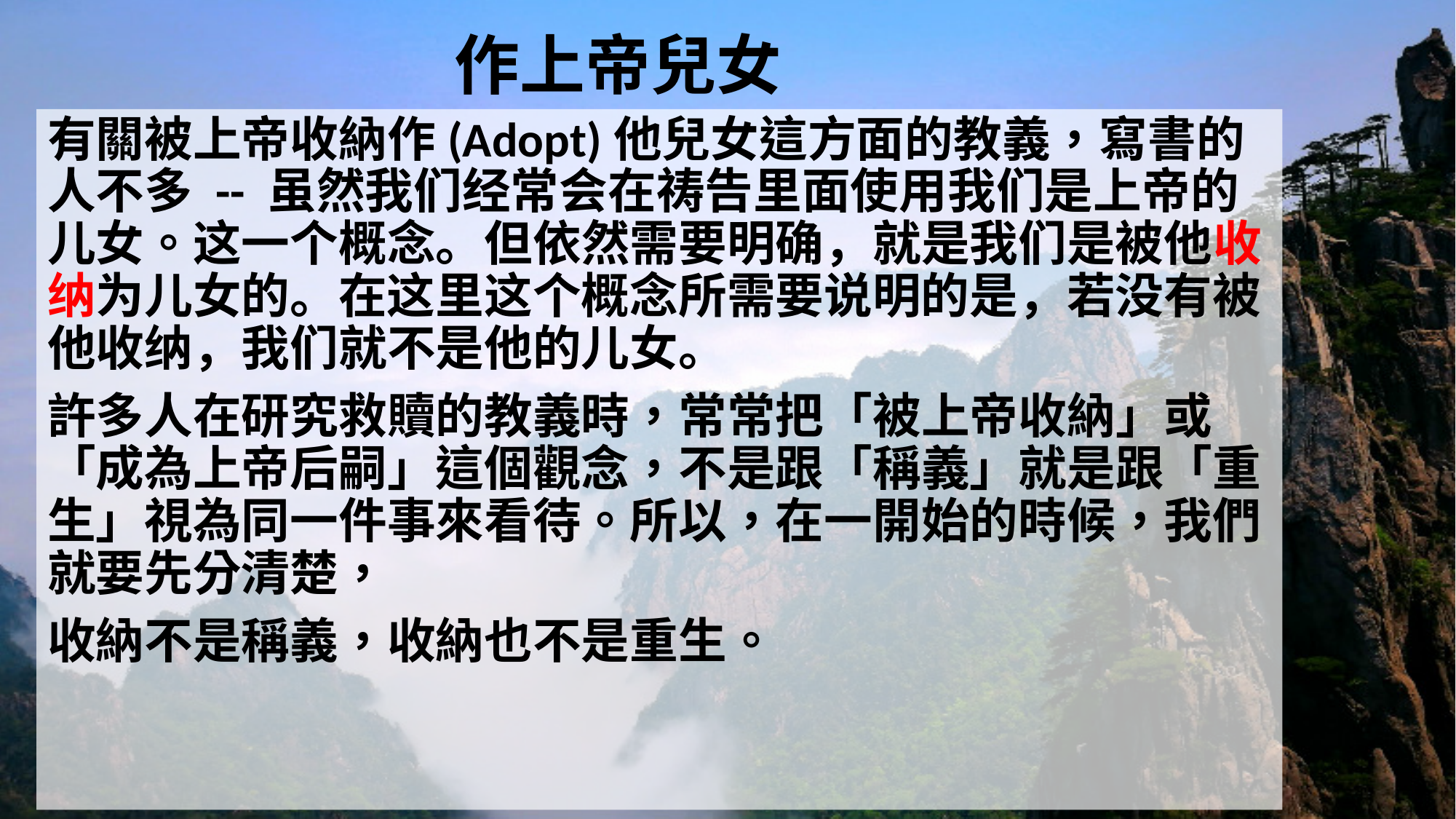

# 作上帝兒女
有關被上帝收納作(Adopt)他兒女這方面的教義，寫書的人不多 -- 虽然我们经常会在祷告里面使用我们是上帝的儿女。这一个概念。但依然需要明确，就是我们是被他收纳为儿女的。在这里这个概念所需要说明的是，若没有被他收纳，我们就不是他的儿女。
許多人在研究救贖的教義時，常常把「被上帝收納」或「成為上帝后嗣」這個觀念，不是跟「稱義」就是跟「重生」視為同一件事來看待。所以，在一開始的時候，我們就要先分清楚，
收納不是稱義，收納也不是重生。